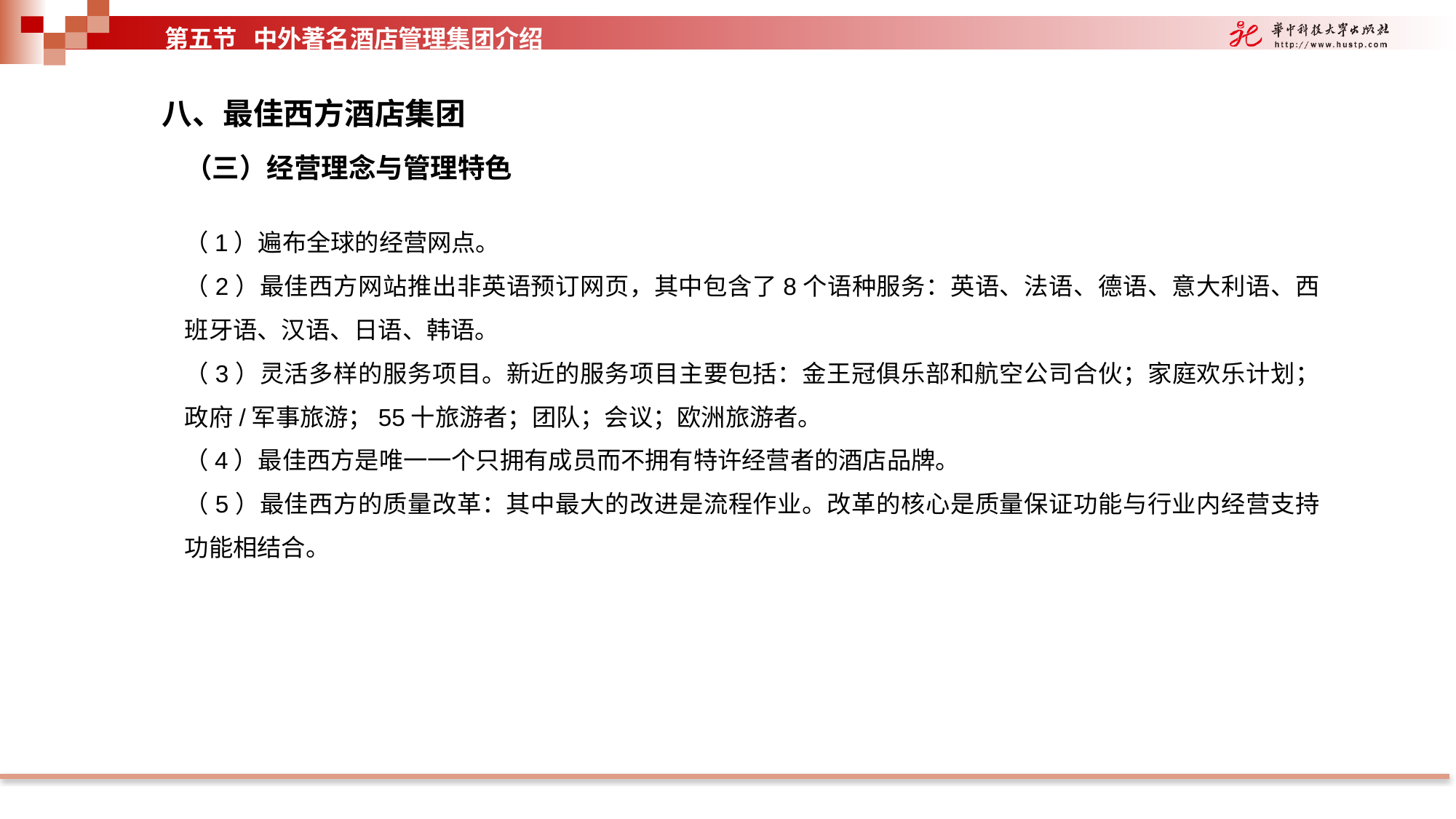

第五节   中外著名酒店管理集团介绍
八、最佳西方酒店集团
（三）经营理念与管理特色
（1）遍布全球的经营网点。
（2）最佳西方网站推出非英语预订网页，其中包含了8个语种服务：英语、法语、德语、意大利语、西班牙语、汉语、日语、韩语。
（3）灵活多样的服务项目。新近的服务项目主要包括：金王冠俱乐部和航空公司合伙；家庭欢乐计划；政府/军事旅游；55十旅游者；团队；会议；欧洲旅游者。
（4）最佳西方是唯一一个只拥有成员而不拥有特许经营者的酒店品牌。
（5）最佳西方的质量改革：其中最大的改进是流程作业。改革的核心是质量保证功能与行业内经营支持功能相结合。